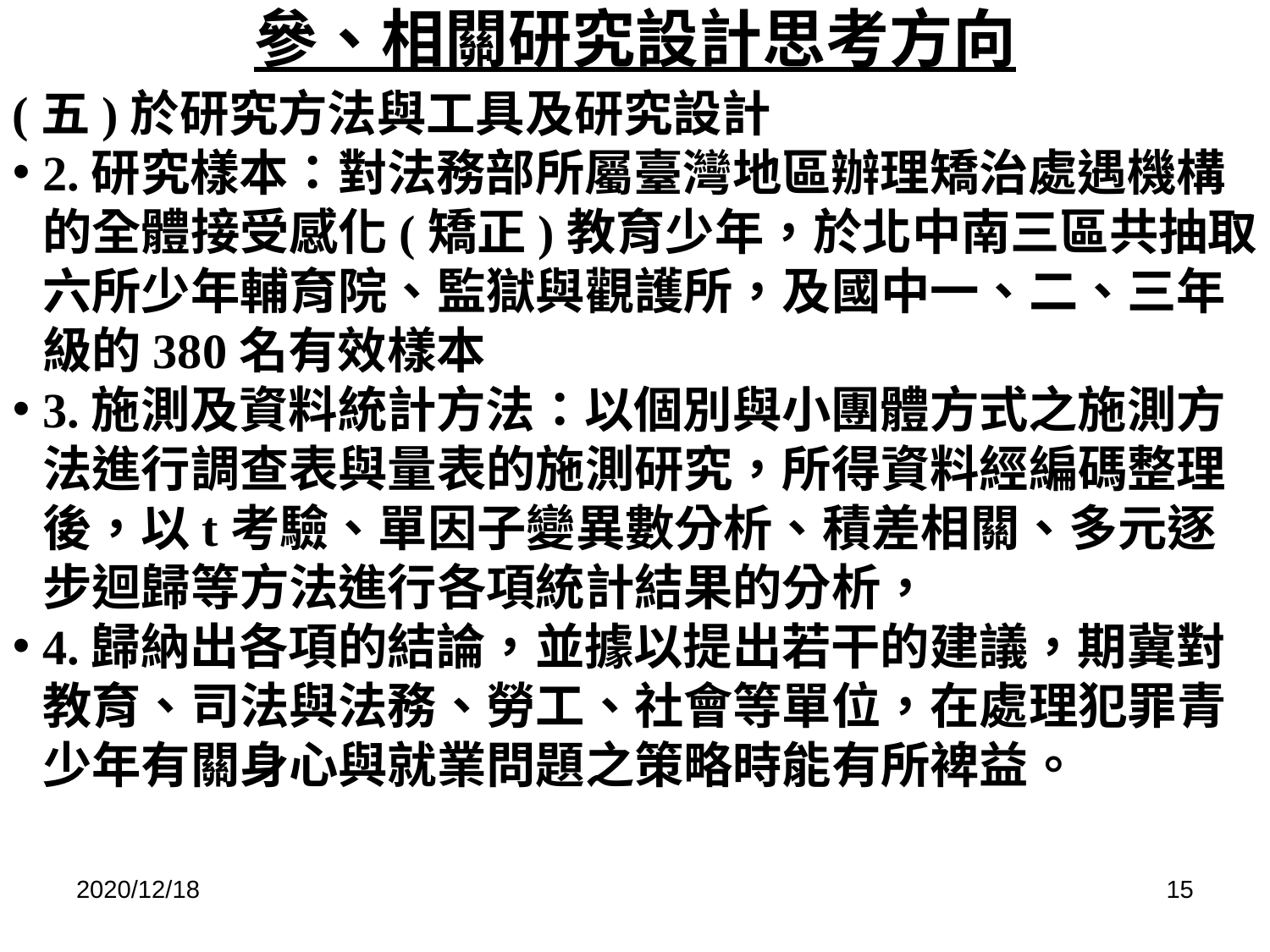

# 參、相關研究設計思考方向
(五)於研究方法與工具及研究設計
2.研究樣本：對法務部所屬臺灣地區辦理矯治處遇機構的全體接受感化(矯正)教育少年，於北中南三區共抽取六所少年輔育院、監獄與觀護所，及國中一、二、三年級的380名有效樣本
3.施測及資料統計方法：以個別與小團體方式之施測方法進行調查表與量表的施測研究，所得資料經編碼整理後，以t考驗、單因子變異數分析、積差相關、多元逐步迴歸等方法進行各項統計結果的分析，
4.歸納出各項的結論，並據以提出若干的建議，期冀對教育、司法與法務、勞工、社會等單位，在處理犯罪青少年有關身心與就業問題之策略時能有所裨益。
2020/12/18
15